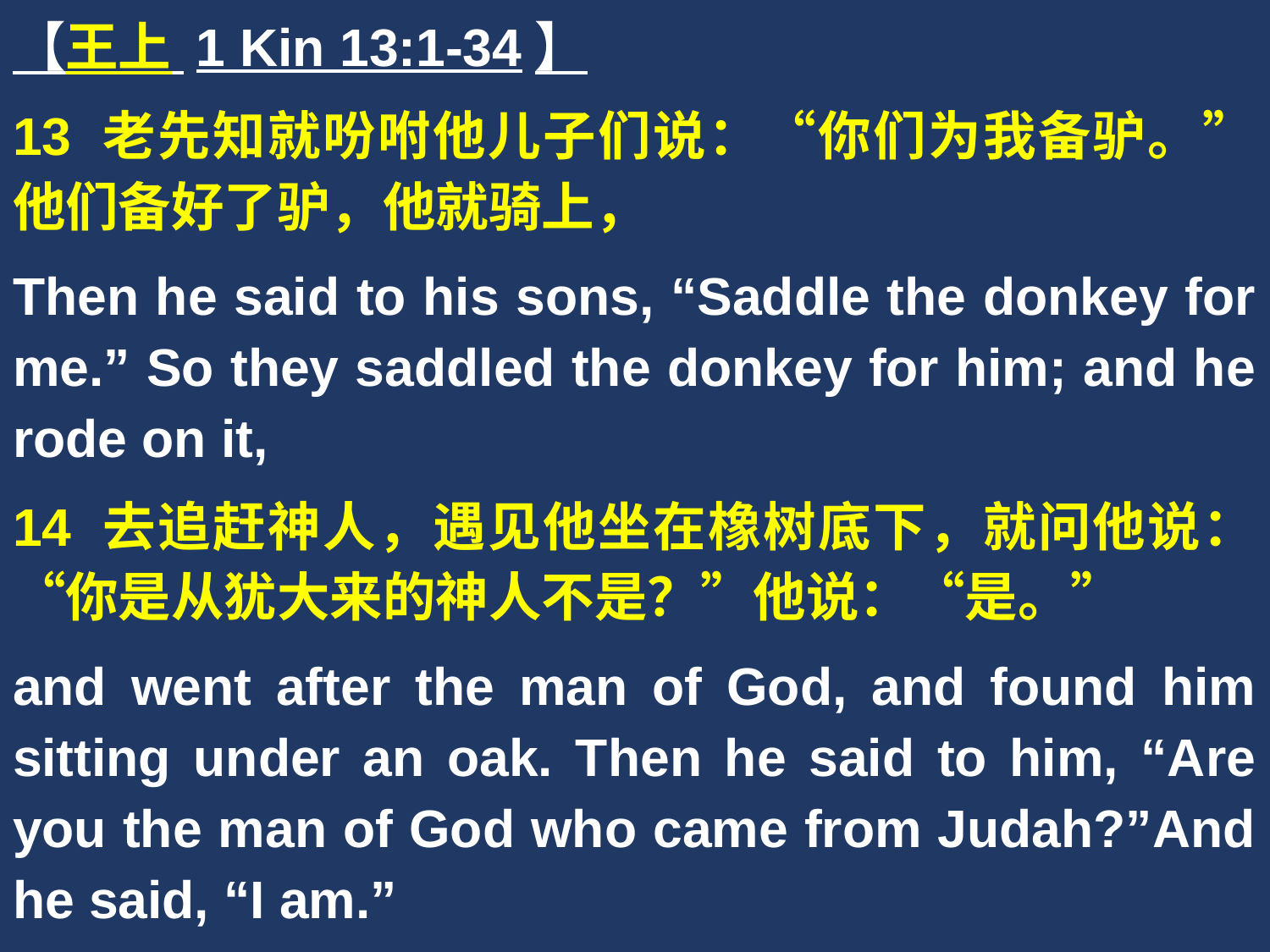

【王上 1 Kin 13:1-34】
13 老先知就吩咐他儿子们说：“你们为我备驴。”他们备好了驴，他就骑上，
Then he said to his sons, “Saddle the donkey for me.” So they saddled the donkey for him; and he rode on it,
14 去追赶神人，遇见他坐在橡树底下，就问他说：“你是从犹大来的神人不是？”他说：“是。”
and went after the man of God, and found him sitting under an oak. Then he said to him, “Are you the man of God who came from Judah?”And he said, “I am.”